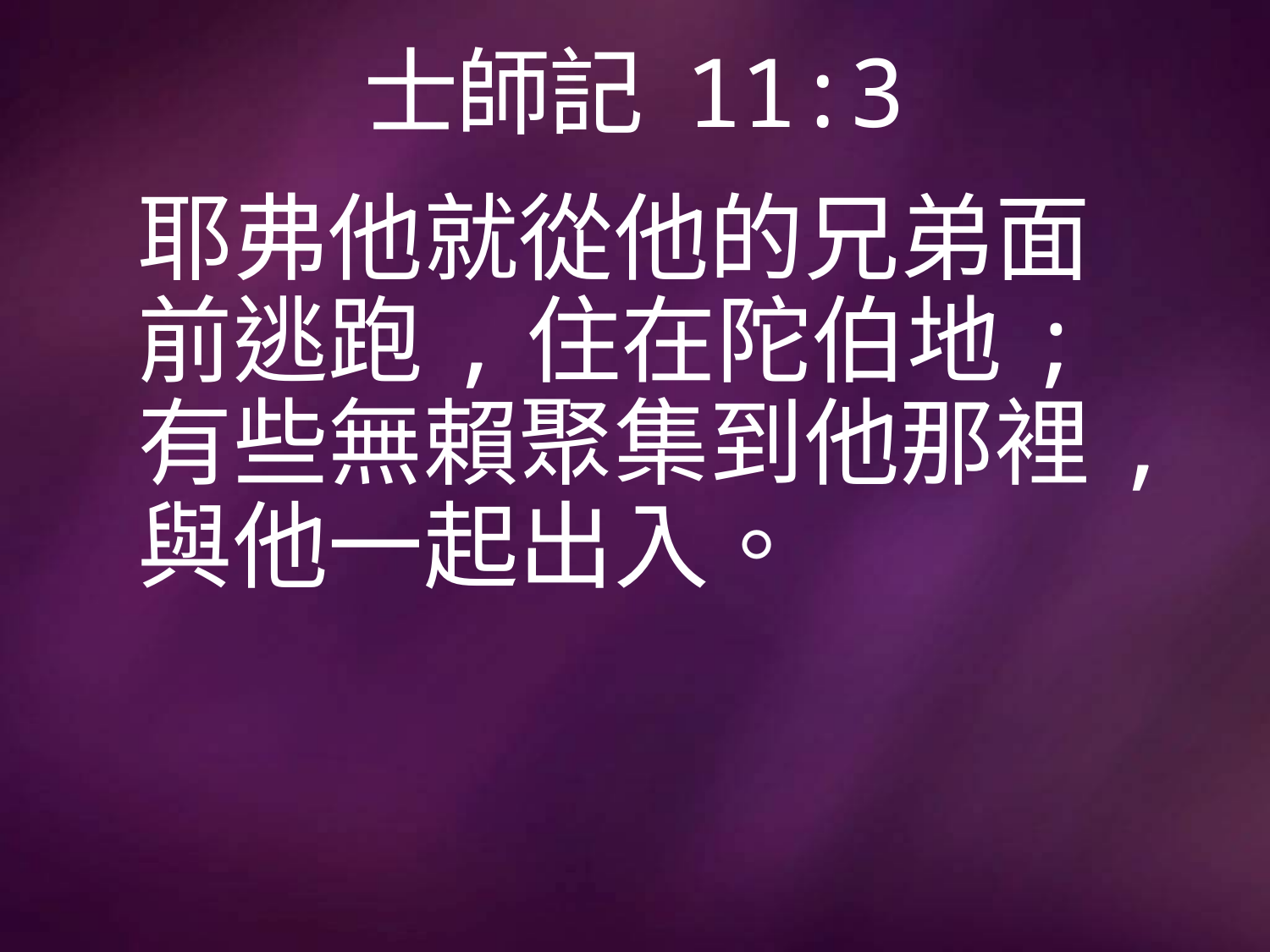

# 士師記 11:3
耶弗他就從他的兄弟面前逃跑,住在陀伯地;有些無賴聚集到他那裡,與他一起出入。